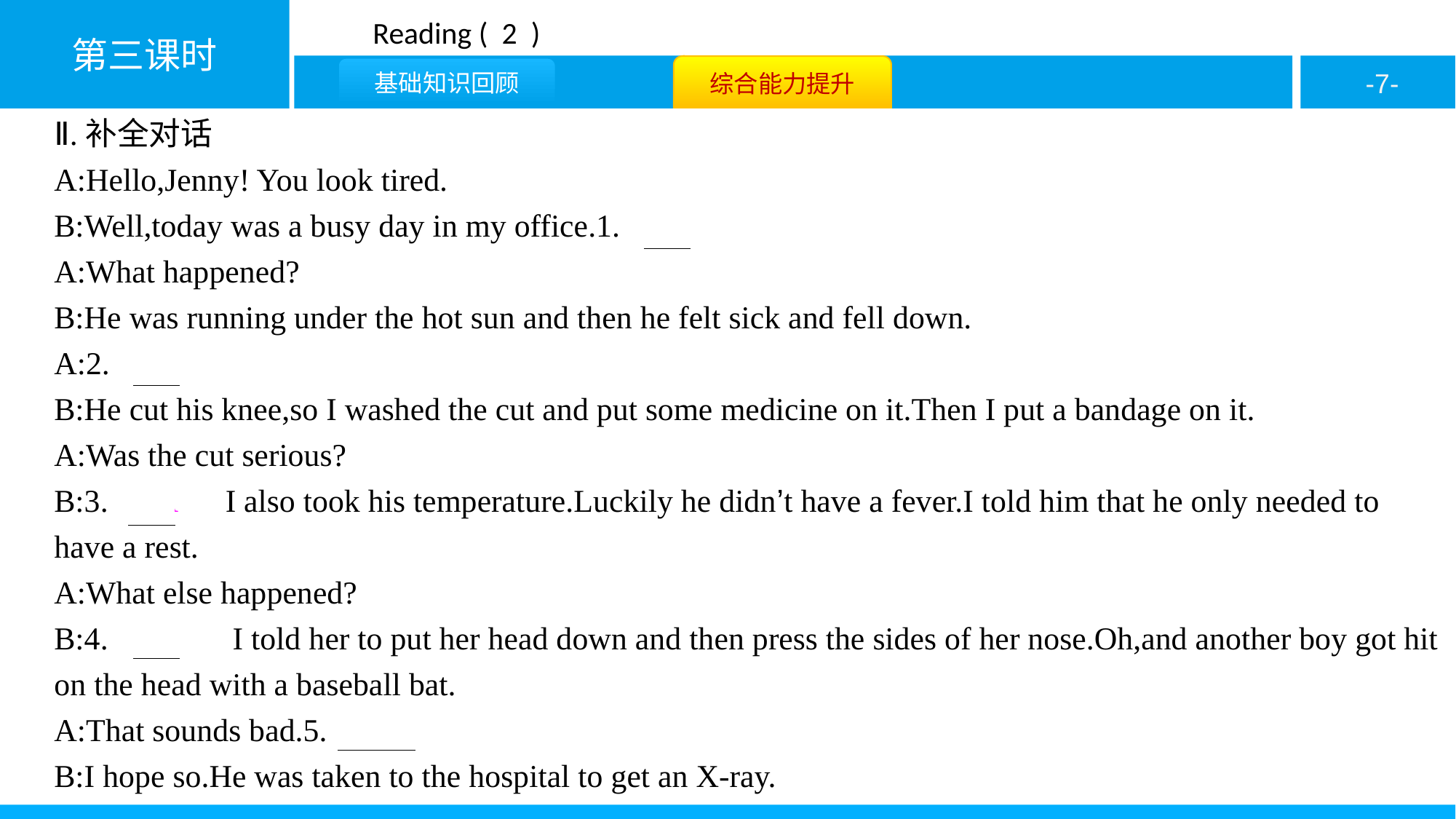

Ⅱ.补全对话
A:Hello,Jenny! You look tired.
B:Well,today was a busy day in my office.1.　F
A:What happened?
B:He was running under the hot sun and then he felt sick and fell down.
A:2.　E
B:He cut his knee,so I washed the cut and put some medicine on it.Then I put a bandage on it.
A:Was the cut serious?
B:3.　A　I also took his temperature.Luckily he didn’t have a fever.I told him that he only needed to have a rest.
A:What else happened?
B:4.　D　 I told her to put her head down and then press the sides of her nose.Oh,and another boy got hit on the head with a baseball bat.
A:That sounds bad.5.　B
B:I hope so.He was taken to the hospital to get an X-ray.